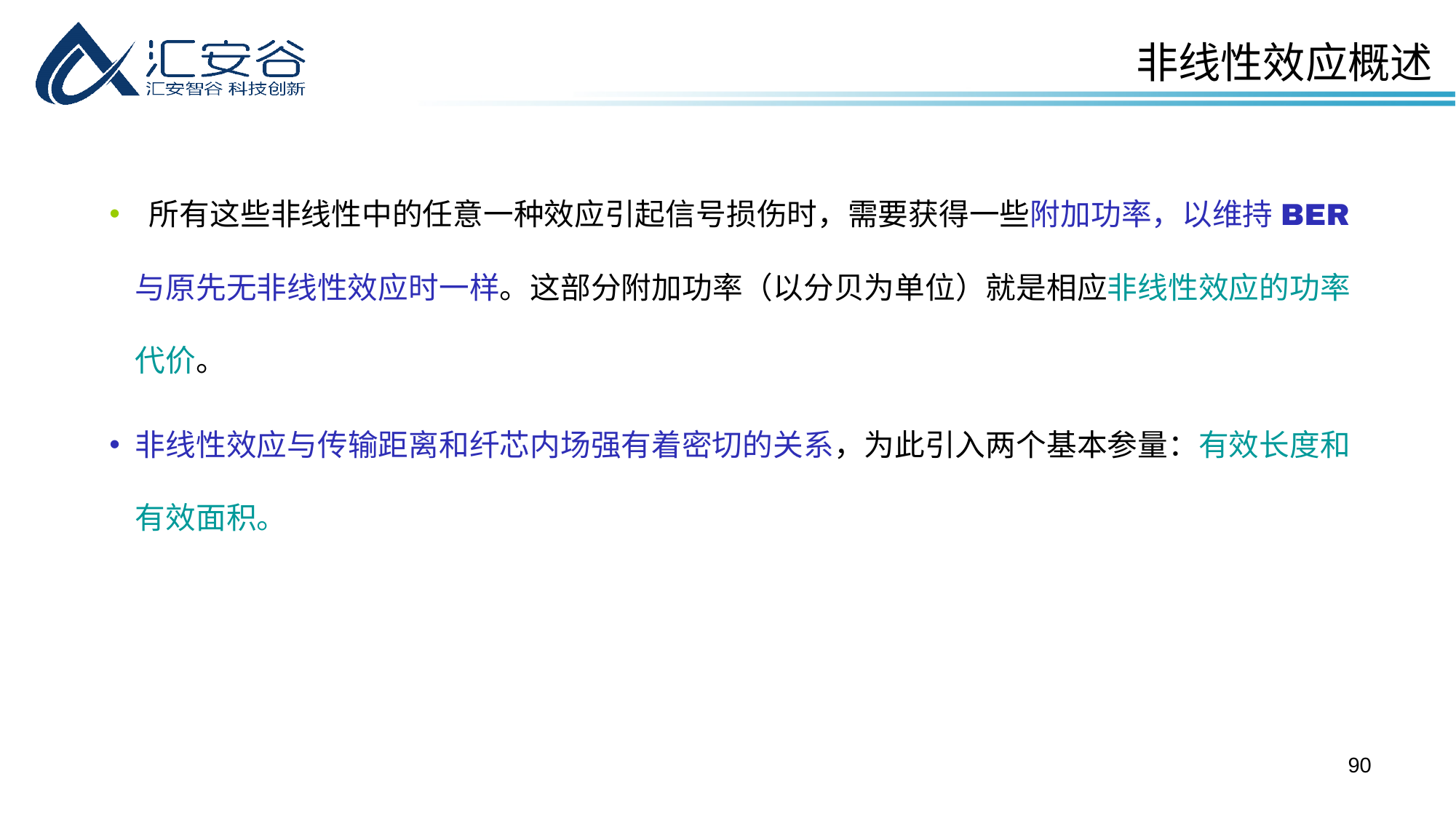

非线性效应概述
 所有这些非线性中的任意一种效应引起信号损伤时，需要获得一些附加功率，以维持BER与原先无非线性效应时一样。这部分附加功率（以分贝为单位）就是相应非线性效应的功率代价。
非线性效应与传输距离和纤芯内场强有着密切的关系，为此引入两个基本参量：有效长度和有效面积。
90